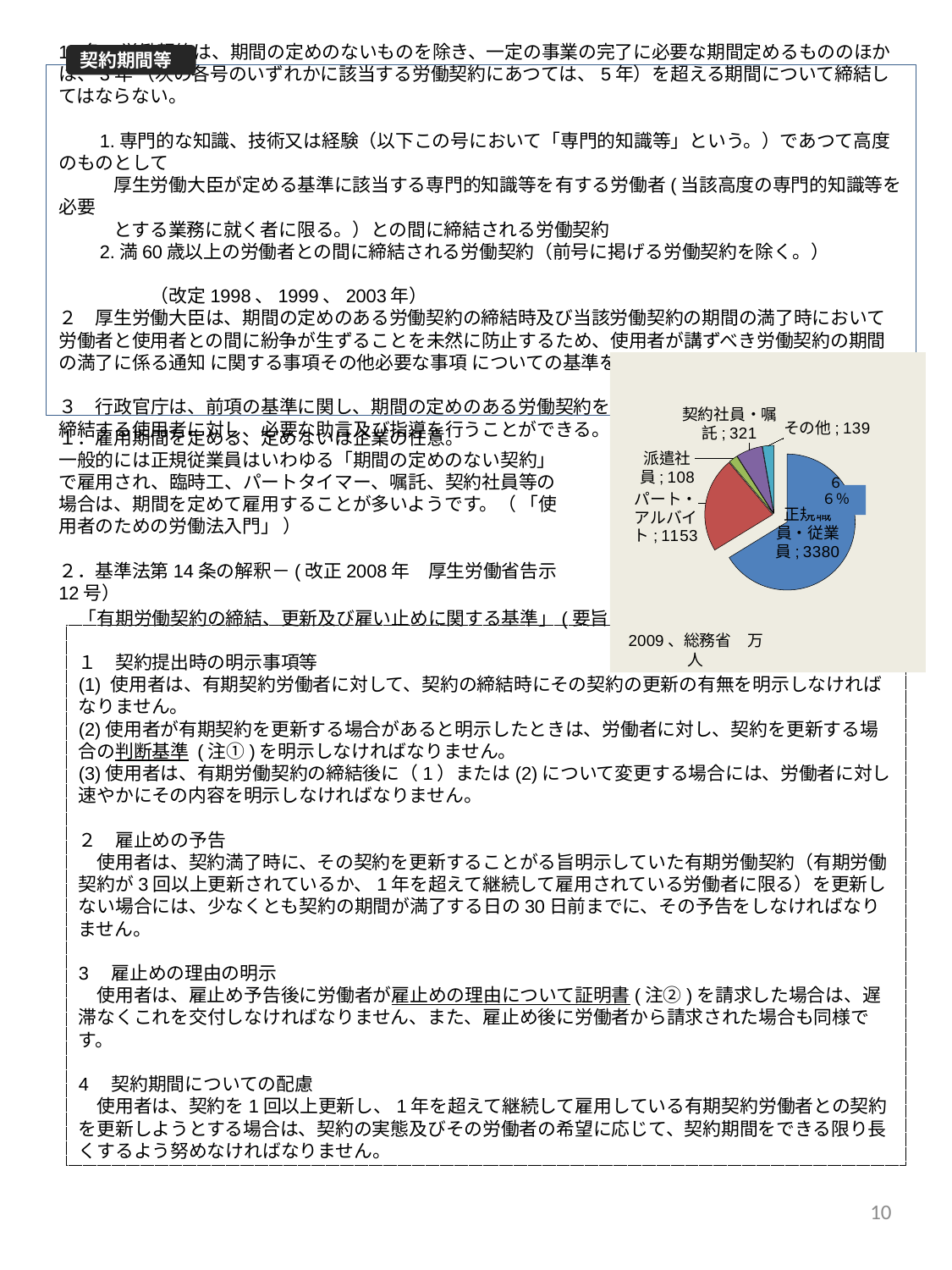

契約期間等
#
14条　労働契約は、期間の定めのないものを除き、一定の事業の完了に必要な期間定めるもののほかは、3年 （次の各号のいずれかに該当する労働契約にあつては、5年）を超える期間について締結してはならない。

　　1.専門的な知識、技術又は経験（以下この号において「専門的知識等」という。）であつて高度のものとして
　　　厚生労働大臣が定める基準に該当する専門的知識等を有する労働者(当該高度の専門的知識等を必要
　　　とする業務に就く者に限る。）との間に締結される労働契約
　　2.満60歳以上の労働者との間に締結される労働契約（前号に掲げる労働契約を除く。）
　　　　　　　　　　　　　　　　　　　　　　　　　　　　　　　　　　　　　　　　　　　　　　　　　　（改定1998、1999、2003年）
２　厚生労働大臣は、期間の定めのある労働契約の締結時及び当該労働契約の期間の満了時において労働者と使用者との間に紛争が生ずることを未然に防止するため、使用者が講ずべき労働契約の期間の満了に係る通知 に関する事項その他必要な事項 についての基準を定めることができる。

３　行政官庁は、前項の基準に関し、期間の定めのある労働契約を
締結する使用者に対し、必要な助言及び指導を行うことができる。

### Chart

| Category | 雇用形態 |
|---|---|
| 正規職員・従業員 | 3380.0 |
| パート・アルバイト | 1153.0 |
| 派遣社員 | 108.0 |
| 契約社員・嘱託 | 321.0 |
| その他 | 139.0 |
１．雇用期間を定める、定めないは企業の任意。
一般的には正規従業員はいわゆる「期間の定めのない契約」で雇用され、臨時工、パートタイマー、嘱託、契約社員等の場合は、期間を定めて雇用することが多いようです。（ 「使用者のための労働法入門」 ）

２．基準法第14条の解釈－(改正2008年　厚生労働省告示12号）

６６％

「有期労働契約の締結、更新及び雇い止めに関する基準」(要旨)

１　契約提出時の明示事項等
(1) 使用者は、有期契約労働者に対して、契約の締結時にその契約の更新の有無を明示しなければなりません。
(2)使用者が有期契約を更新する場合があると明示したときは、労働者に対し、契約を更新する場合の判断基準 (注①)を明示しなければなりません。
(3)使用者は、有期労働契約の締結後に（1）または(2)について変更する場合には、労働者に対し速やかにその内容を明示しなければなりません。

２　雇止めの予告
　使用者は、契約満了時に、その契約を更新することがる旨明示していた有期労働契約（有期労働契約が3回以上更新されているか、1年を超えて継続して雇用されている労働者に限る）を更新しない場合には、少なくとも契約の期間が満了する日の30日前までに、その予告をしなければなりません。

3　雇止めの理由の明示
　使用者は、雇止め予告後に労働者が雇止めの理由について証明書(注②)を請求した場合は、遅滞なくこれを交付しなければなりません、また、雇止め後に労働者から請求された場合も同様です。

4　契約期間についての配慮
　使用者は、契約を1回以上更新し、1年を超えて継続して雇用している有期契約労働者との契約を更新しようとする場合は、契約の実態及びその労働者の希望に応じて、契約期間をできる限り長くするよう努めなければなりません。

2009、総務省　万人

10